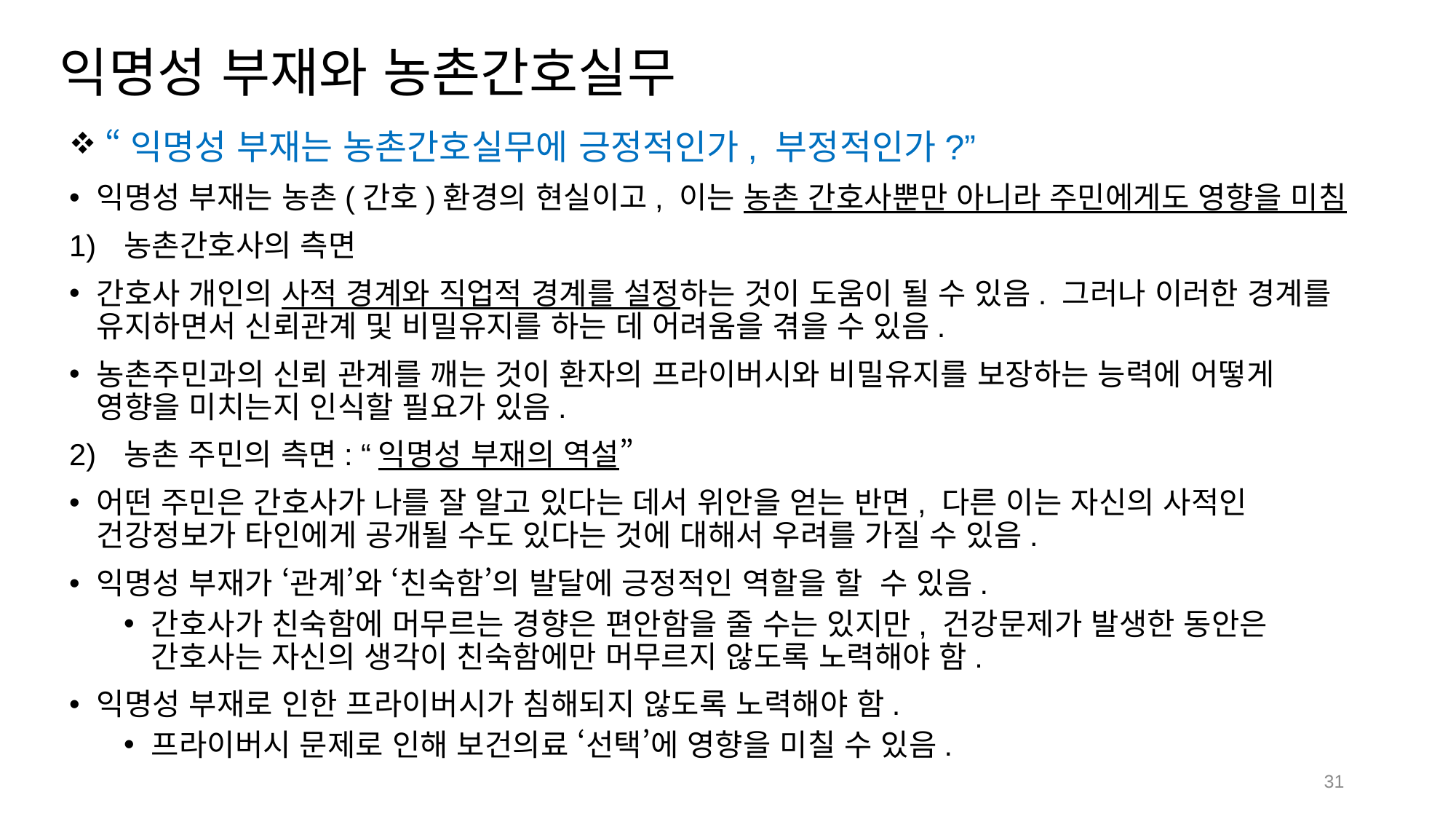

# 익명성 부재와 농촌간호실무
 “익명성 부재는 농촌간호실무에 긍정적인가, 부정적인가?”
익명성 부재는 농촌(간호)환경의 현실이고, 이는 농촌 간호사뿐만 아니라 주민에게도 영향을 미침
농촌간호사의 측면
간호사 개인의 사적 경계와 직업적 경계를 설정하는 것이 도움이 될 수 있음. 그러나 이러한 경계를 유지하면서 신뢰관계 및 비밀유지를 하는 데 어려움을 겪을 수 있음.
농촌주민과의 신뢰 관계를 깨는 것이 환자의 프라이버시와 비밀유지를 보장하는 능력에 어떻게 영향을 미치는지 인식할 필요가 있음.
농촌 주민의 측면: “익명성 부재의 역설”
어떤 주민은 간호사가 나를 잘 알고 있다는 데서 위안을 얻는 반면, 다른 이는 자신의 사적인 건강정보가 타인에게 공개될 수도 있다는 것에 대해서 우려를 가질 수 있음.
익명성 부재가 ‘관계’와 ‘친숙함’의 발달에 긍정적인 역할을 할  수 있음.
간호사가 친숙함에 머무르는 경향은 편안함을 줄 수는 있지만, 건강문제가 발생한 동안은 간호사는 자신의 생각이 친숙함에만 머무르지 않도록 노력해야 함.
익명성 부재로 인한 프라이버시가 침해되지 않도록 노력해야 함.
프라이버시 문제로 인해 보건의료 ‘선택’에 영향을 미칠 수 있음.
31